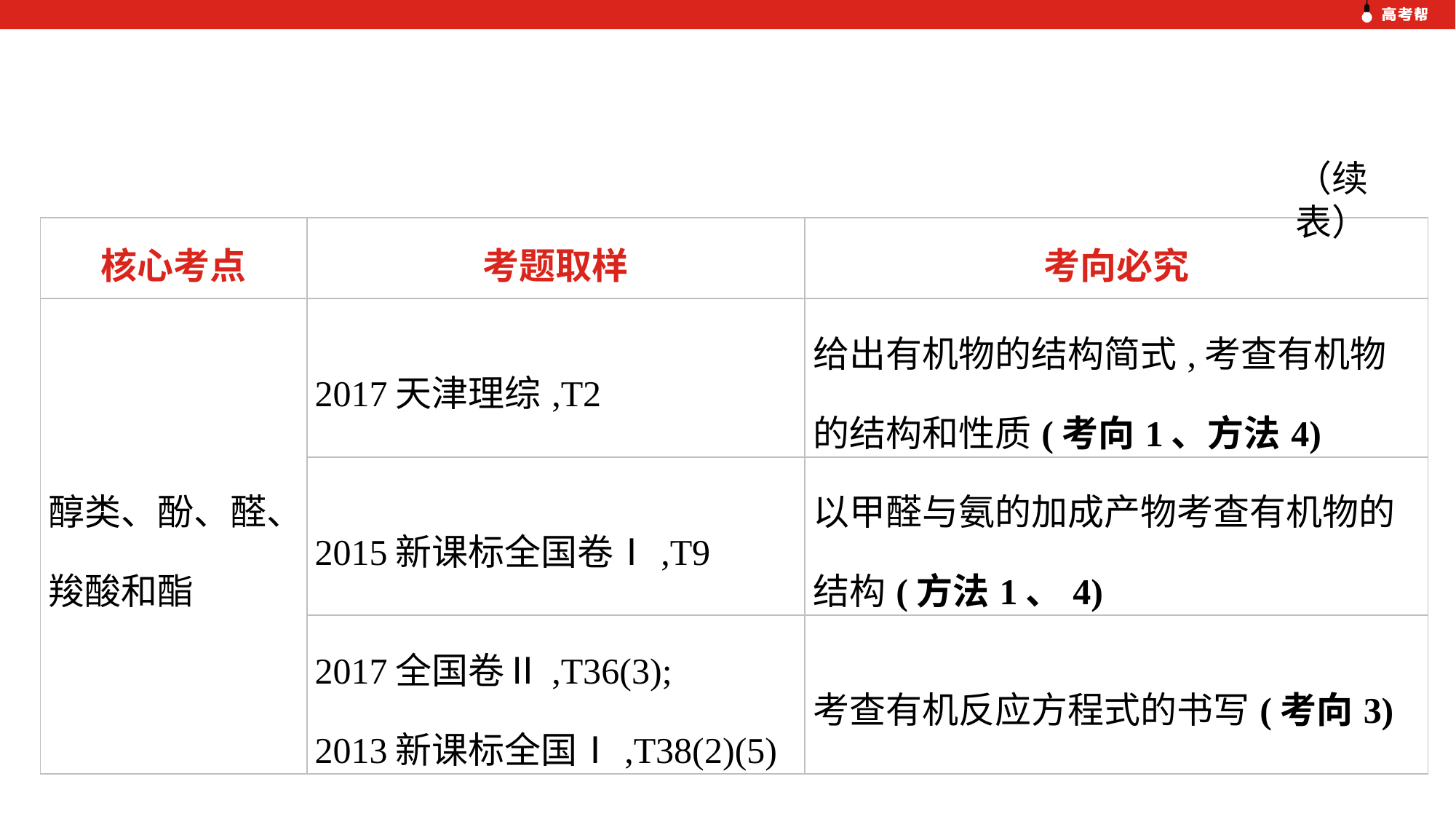

（续表）
| 核心考点 | 考题取样 | 考向必究 |
| --- | --- | --- |
| 醇类、酚、醛、羧酸和酯 | 2017天津理综,T2 | 给出有机物的结构简式,考查有机物的结构和性质(考向1、方法4) |
|  | 2015新课标全国卷Ⅰ,T9 | 以甲醛与氨的加成产物考查有机物的结构(方法1、4) |
|  | 2017全国卷Ⅱ,T36(3); 2013新课标全国Ⅰ,T38(2)(5) | 考查有机反应方程式的书写(考向3) |